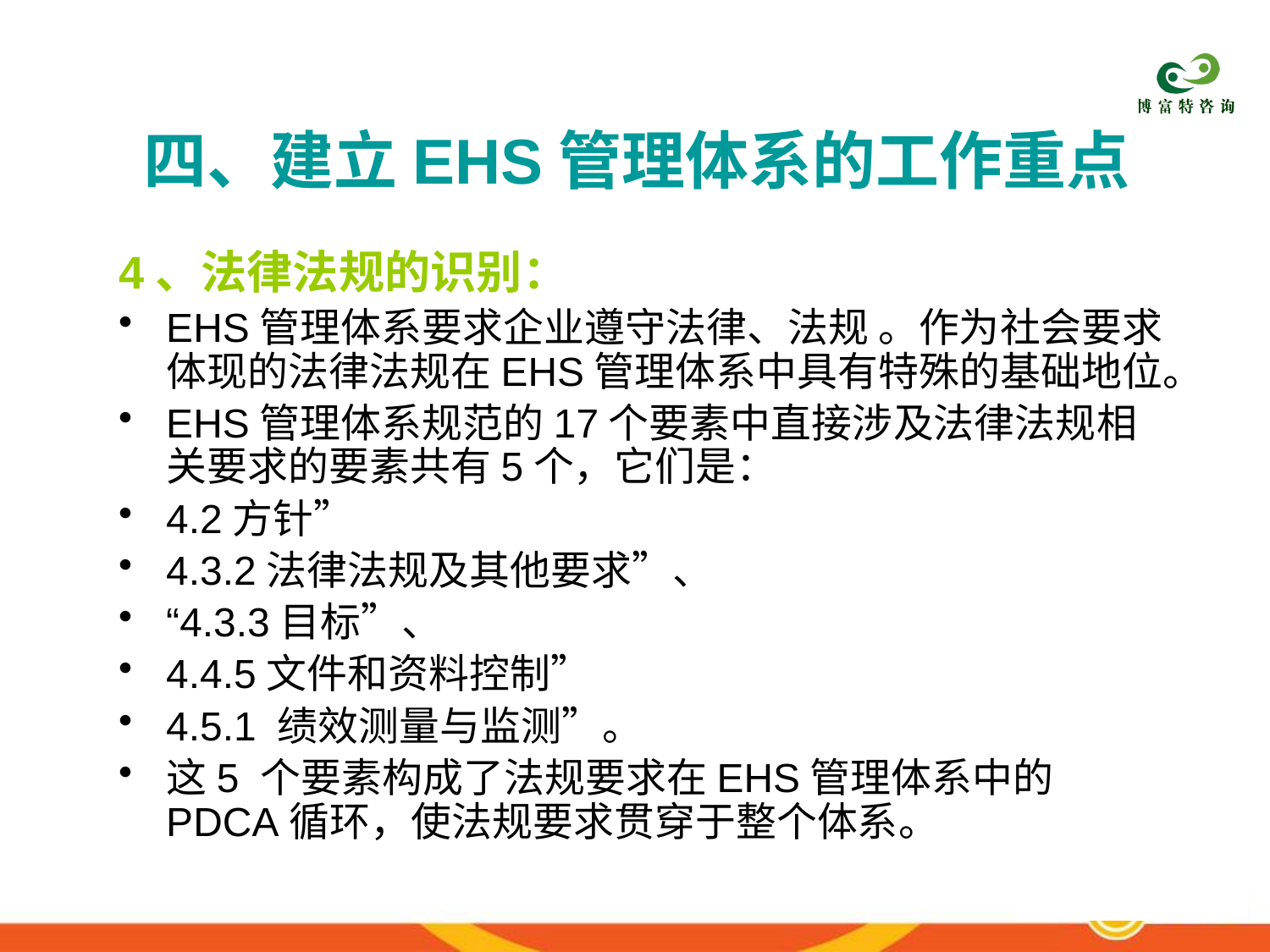

四、建立EHS管理体系的工作重点
4、法律法规的识别：
EHS管理体系要求企业遵守法律、法规 。作为社会要求体现的法律法规在EHS管理体系中具有特殊的基础地位。
EHS管理体系规范的17个要素中直接涉及法律法规相关要求的要素共有5个，它们是：
4.2方针”
4.3.2法律法规及其他要求”、
“4.3.3目标”、
4.4.5文件和资料控制”
4.5.1 绩效测量与监测”。
这5 个要素构成了法规要求在EHS管理体系中的PDCA循环，使法规要求贯穿于整个体系。